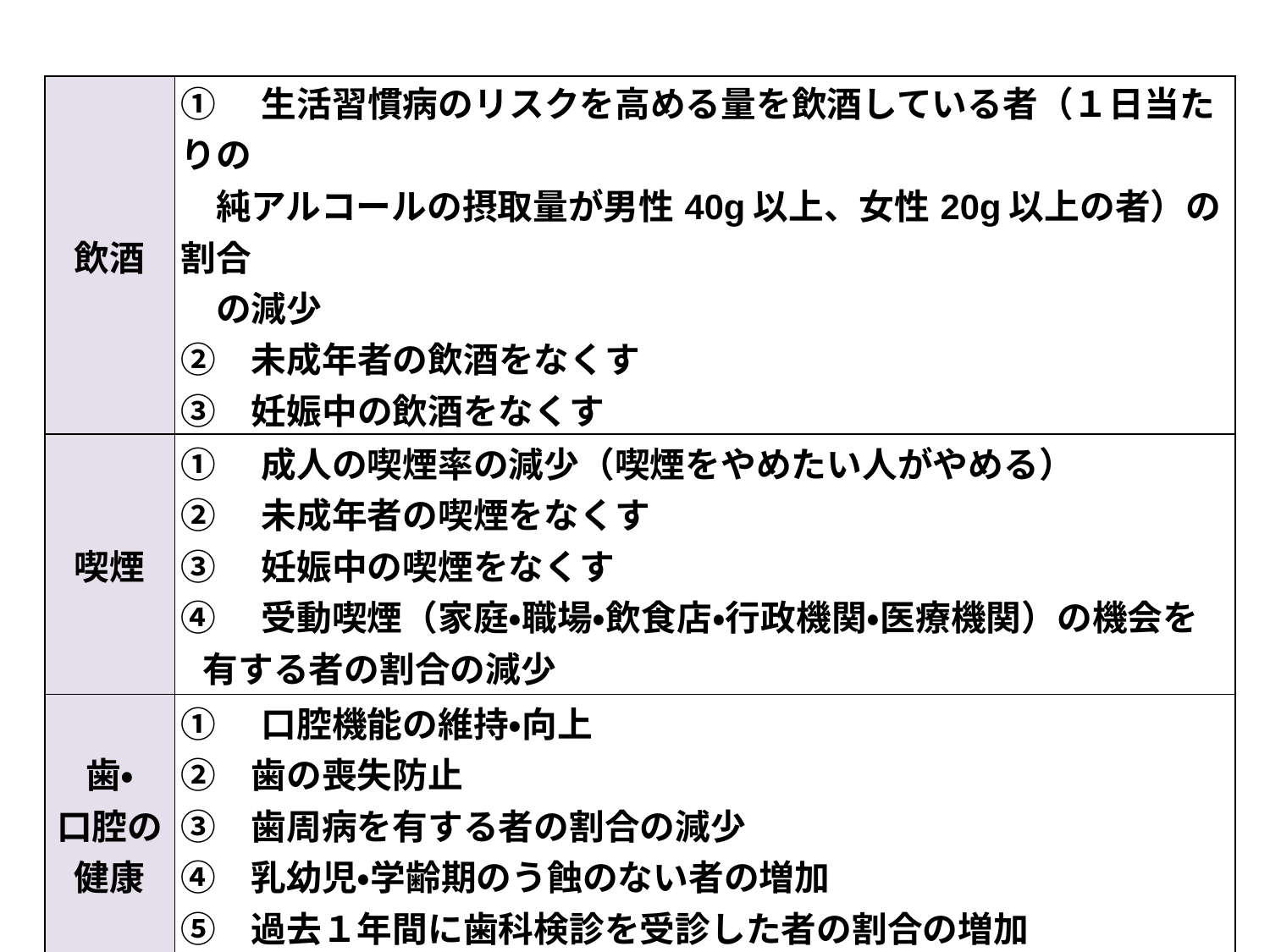

| 飲酒 | ①　生活習慣病のリスクを高める量を飲酒している者（１日当たりの 　純アルコールの摂取量が男性40g以上、女性20g以上の者）の割合　　 　の減少 ②　未成年者の飲酒をなくす ③　妊娠中の飲酒をなくす |
| --- | --- |
| 喫煙 | ①　成人の喫煙率の減少（喫煙をやめたい人がやめる） ②　未成年者の喫煙をなくす ③　妊娠中の喫煙をなくす ④　受動喫煙（家庭・職場・飲食店・行政機関・医療機関）の機会を有する者の割合の減少 |
| 歯・ 口腔の健康 | ①　口腔機能の維持・向上 ②　歯の喪失防止 ③　歯周病を有する者の割合の減少 ④　乳幼児・学齢期のう蝕のない者の増加 ⑤　過去１年間に歯科検診を受診した者の割合の増加 |